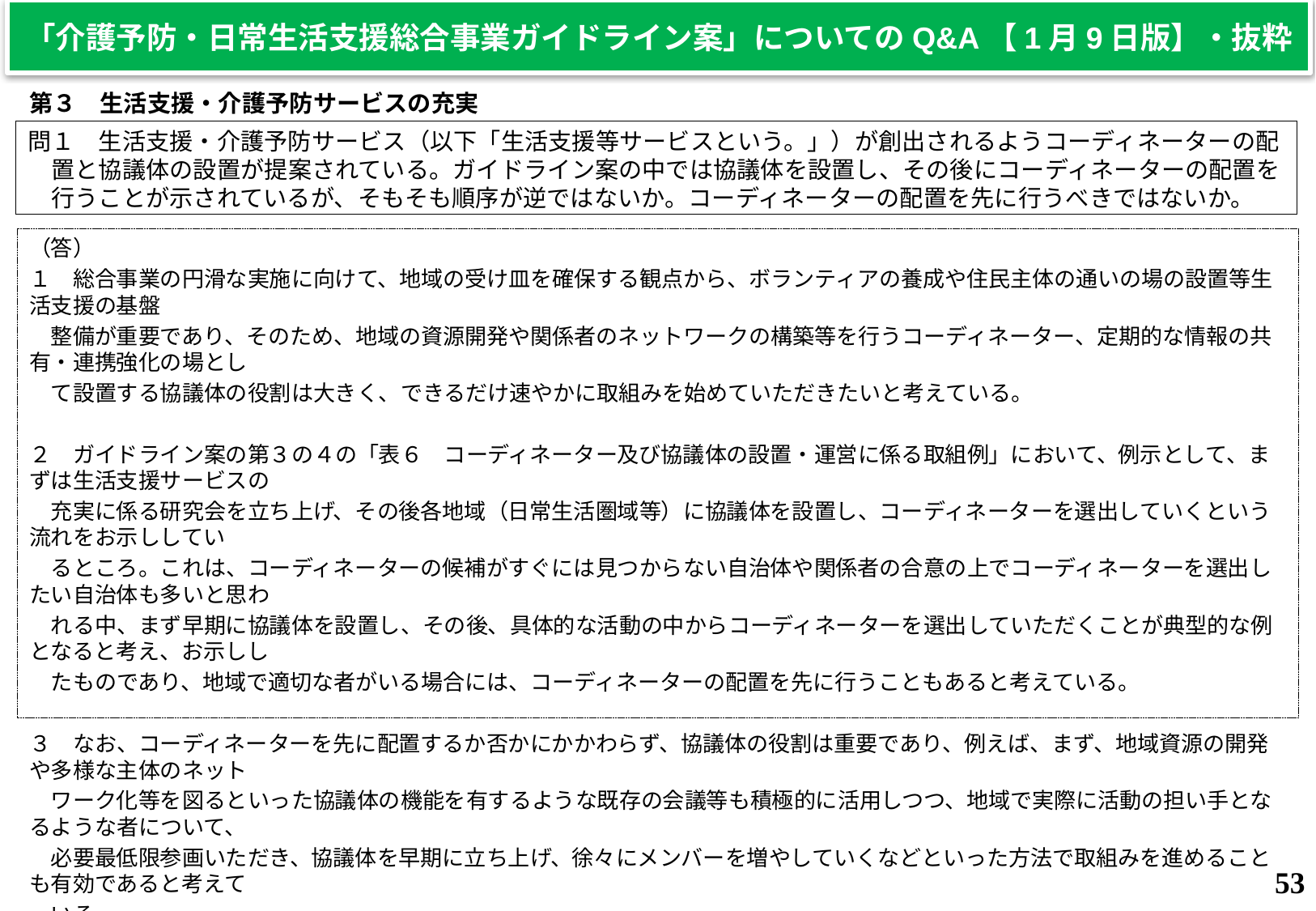

「介護予防・日常生活支援総合事業ガイドライン案」についてのQ&A【1月9日版】・抜粋
第３　生活支援・介護予防サービスの充実
問１　生活支援・介護予防サービス（以下「生活支援等サービスという。」）が創出されるようコーディネーターの配置と協議体の設置が提案されている。ガイドライン案の中では協議体を設置し、その後にコーディネーターの配置を行うことが示されているが、そもそも順序が逆ではないか。コーディネーターの配置を先に行うべきではないか。
（答）
１　総合事業の円滑な実施に向けて、地域の受け皿を確保する観点から、ボランティアの養成や住民主体の通いの場の設置等生活支援の基盤
　整備が重要であり、そのため、地域の資源開発や関係者のネットワークの構築等を行うコーディネーター、定期的な情報の共有・連携強化の場とし
　て設置する協議体の役割は大きく、できるだけ速やかに取組みを始めていただきたいと考えている。

２　ガイドライン案の第３の４の「表６　コーディネーター及び協議体の設置・運営に係る取組例」において、例示として、まずは生活支援サービスの
　充実に係る研究会を立ち上げ、その後各地域（日常生活圏域等）に協議体を設置し、コーディネーターを選出していくという流れをお示ししてい
　るところ。これは、コーディネーターの候補がすぐには見つからない自治体や関係者の合意の上でコーディネーターを選出したい自治体も多いと思わ
　れる中、まず早期に協議体を設置し、その後、具体的な活動の中からコーディネーターを選出していただくことが典型的な例となると考え、お示しし
　たものであり、地域で適切な者がいる場合には、コーディネーターの配置を先に行うこともあると考えている。

３　なお、コーディネーターを先に配置するか否かにかかわらず、協議体の役割は重要であり、例えば、まず、地域資源の開発や多様な主体のネット
　ワーク化等を図るといった協議体の機能を有するような既存の会議等も積極的に活用しつつ、地域で実際に活動の担い手となるような者について、
　必要最低限参画いただき、協議体を早期に立ち上げ、徐々にメンバーを増やしていくなどといった方法で取組みを進めることも有効であると考えて
　いる。

53